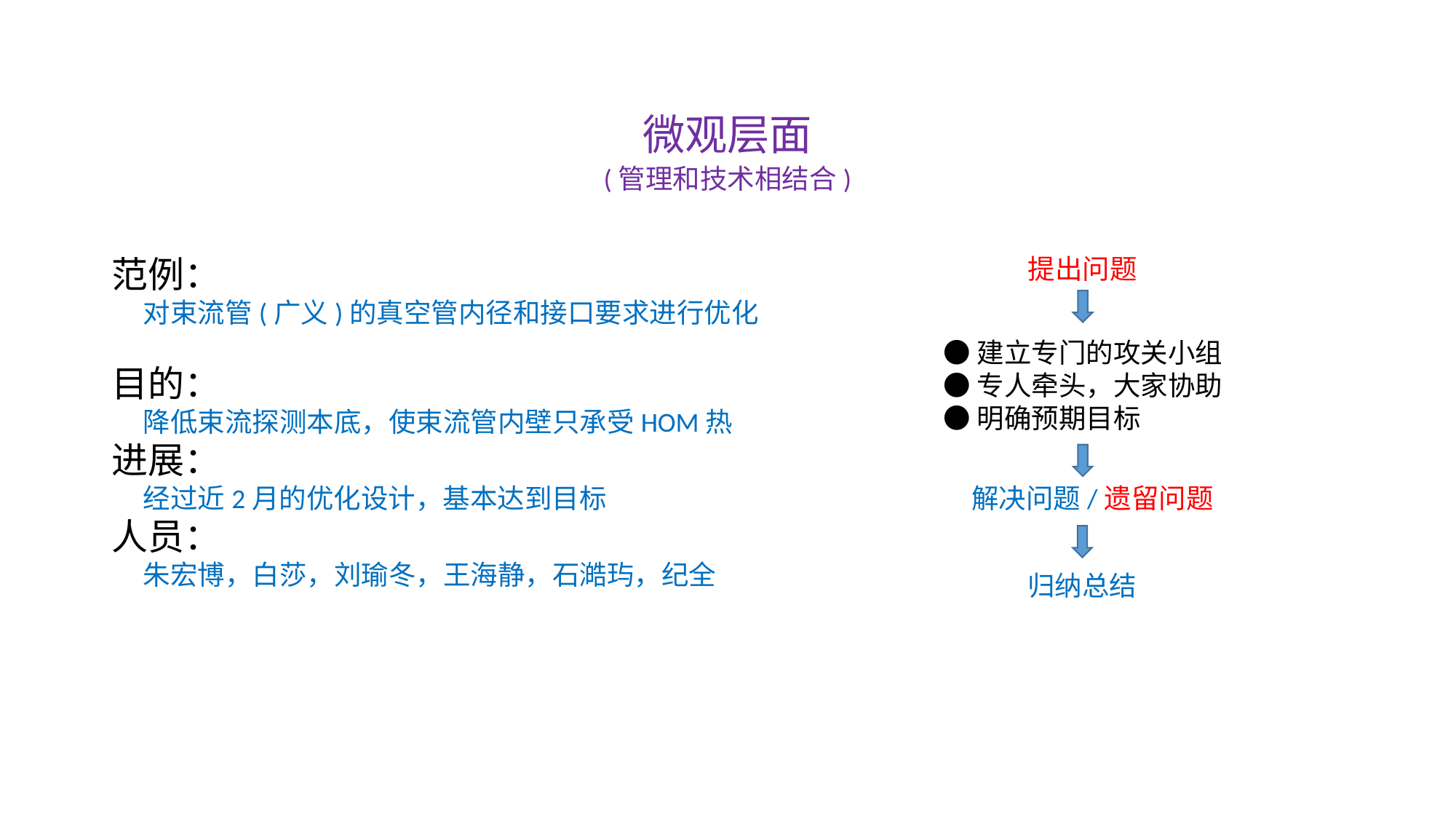

微观层面
(管理和技术相结合)
范例：
    对束流管(广义)的真空管内径和接口要求进行优化

目的：
    降低束流探测本底，使束流管内壁只承受HOM热
进展：
    经过近2月的优化设计，基本达到目标
人员：
    朱宏博，白莎，刘瑜冬，王海静，石澔玙，纪全
提出问题

●建立专门的攻关小组
●专人牵头，大家协助
●明确预期目标

解决问题/遗留问题

归纳总结